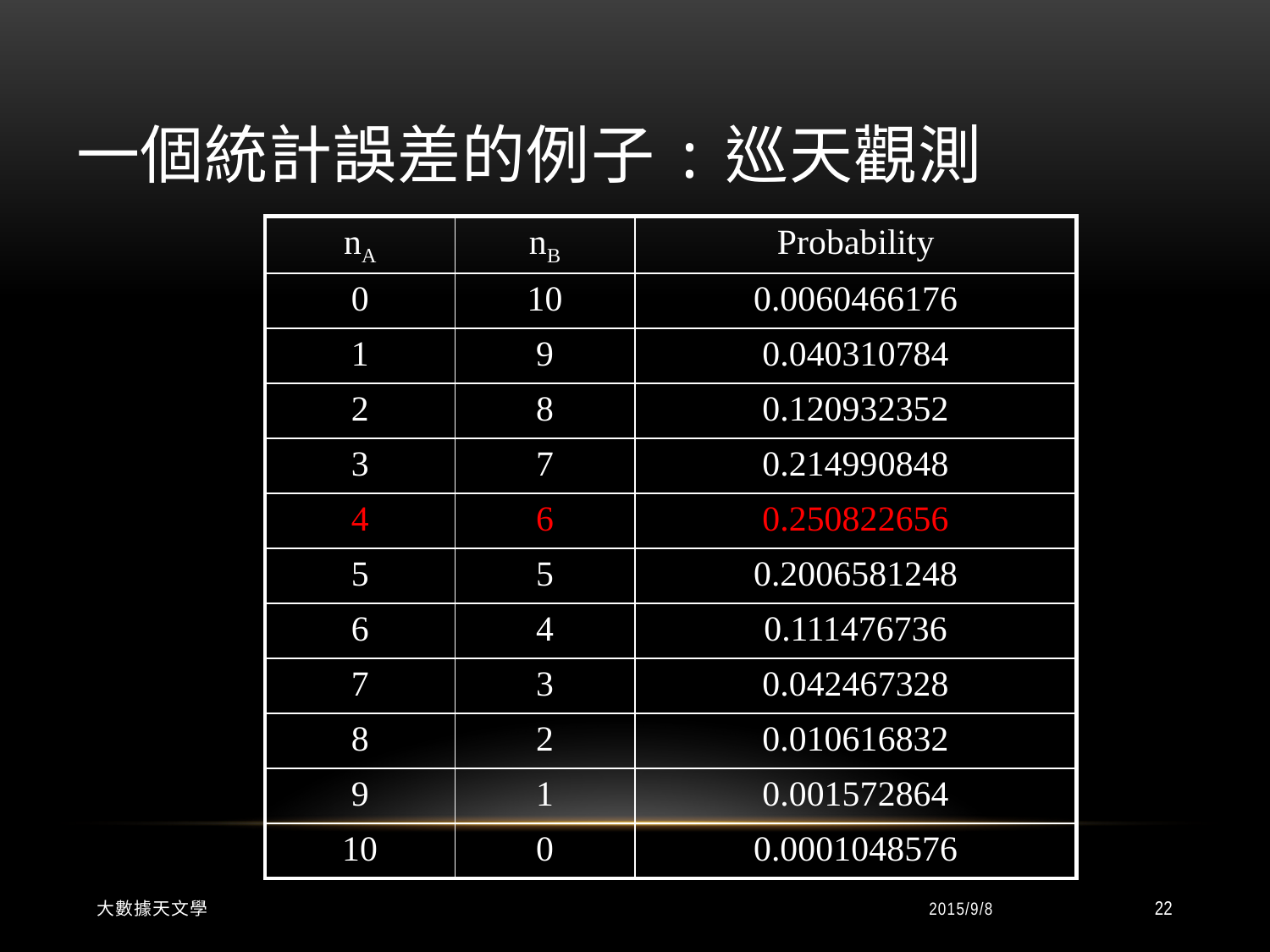

# 一個統計誤差的例子:巡天觀測
| nA | nB | Probability |
| --- | --- | --- |
| 0 | 10 | 0.0060466176 |
| 1 | 9 | 0.040310784 |
| 2 | 8 | 0.120932352 |
| 3 | 7 | 0.214990848 |
| 4 | 6 | 0.250822656 |
| 5 | 5 | 0.2006581248 |
| 6 | 4 | 0.111476736 |
| 7 | 3 | 0.042467328 |
| 8 | 2 | 0.010616832 |
| 9 | 1 | 0.001572864 |
| 10 | 0 | 0.0001048576 |
大數據天文學
2015/9/8
22